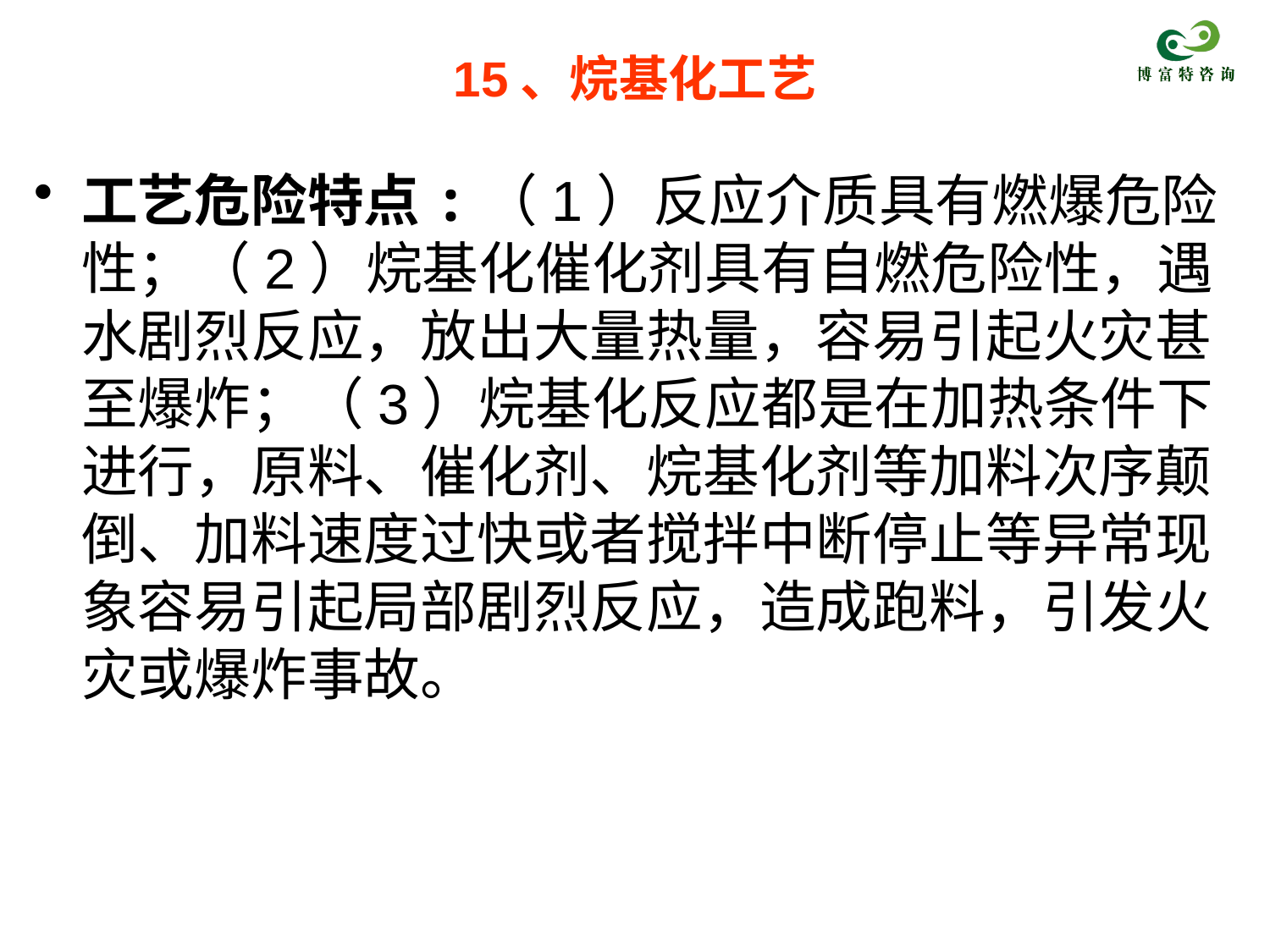

# 15、烷基化工艺
工艺危险特点:（1）反应介质具有燃爆危险性；（2）烷基化催化剂具有自燃危险性，遇水剧烈反应，放出大量热量，容易引起火灾甚至爆炸；（3）烷基化反应都是在加热条件下进行，原料、催化剂、烷基化剂等加料次序颠倒、加料速度过快或者搅拌中断停止等异常现象容易引起局部剧烈反应，造成跑料，引发火灾或爆炸事故。